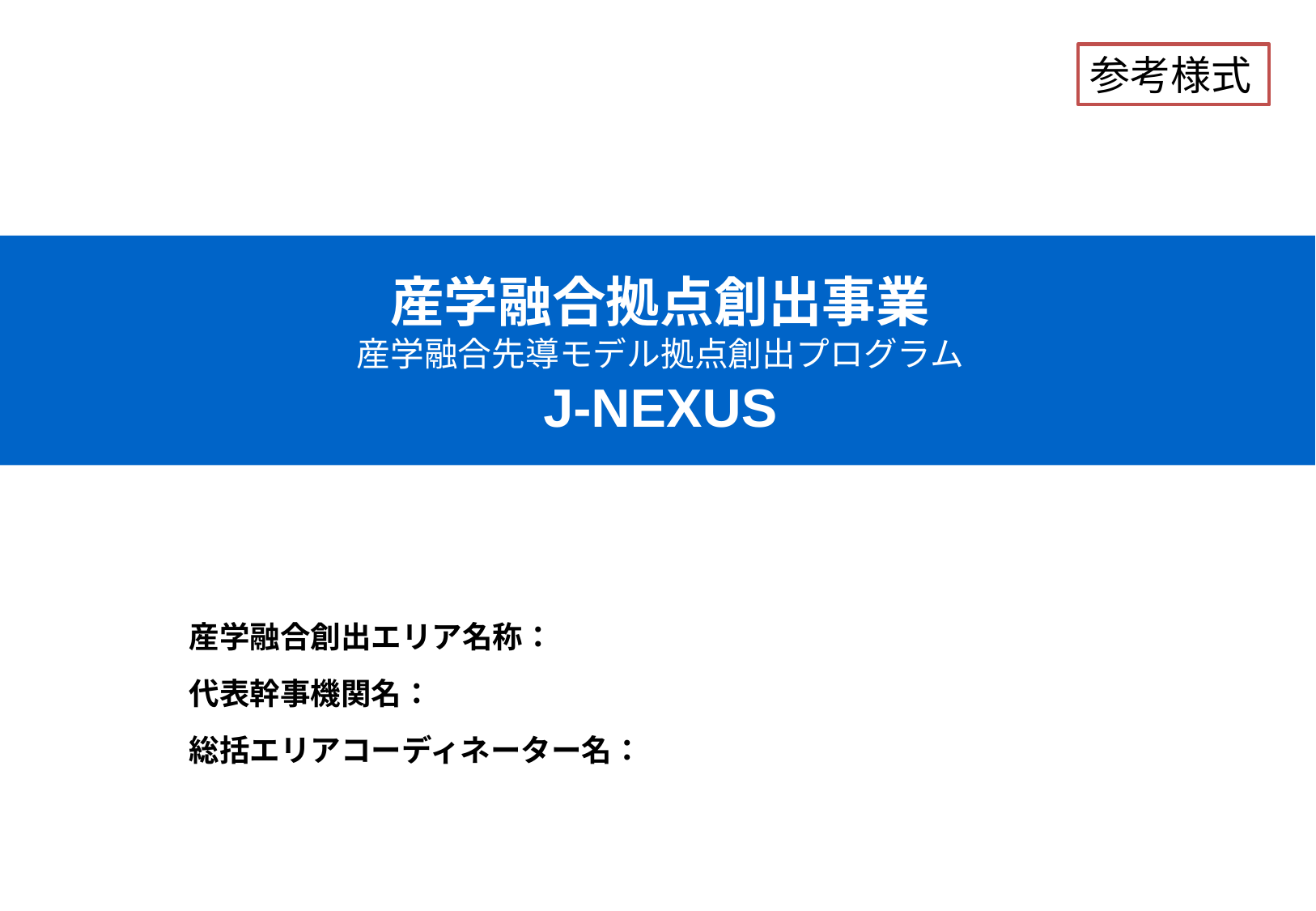

参考様式

# 産学融合拠点創出事業 産学融合先導モデル拠点創出プログラム J-NEXUS
産学融合創出エリア名称：
代表幹事機関名：
総括エリアコーディネーター名：